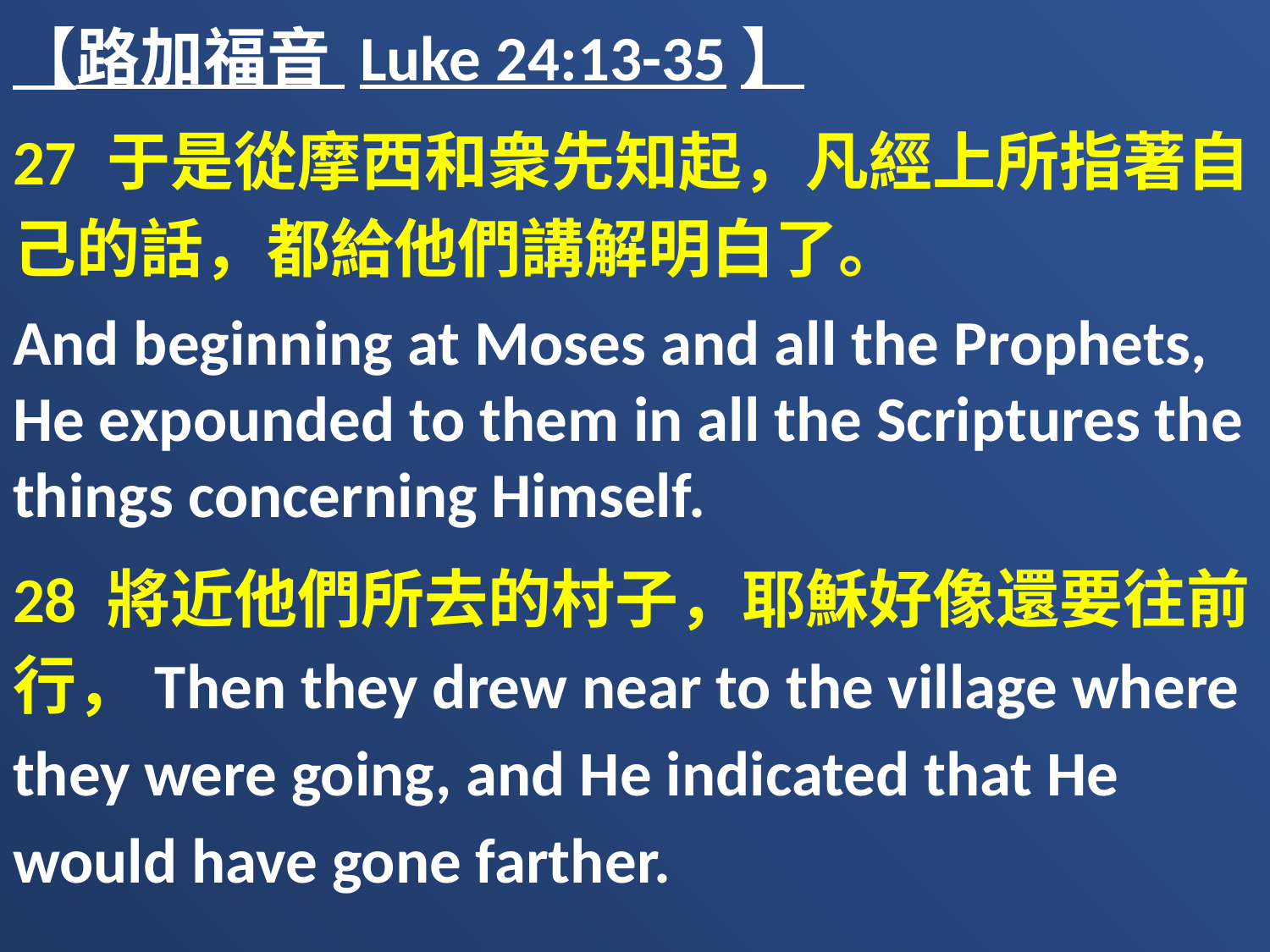

【路加福音 Luke 24:13-35】
27 于是從摩西和衆先知起，凡經上所指著自己的話，都給他們講解明白了。
And beginning at Moses and all the Prophets, He expounded to them in all the Scriptures the things concerning Himself.
28 將近他們所去的村子，耶穌好像還要往前行，Then they drew near to the village where they were going, and He indicated that He would have gone farther.